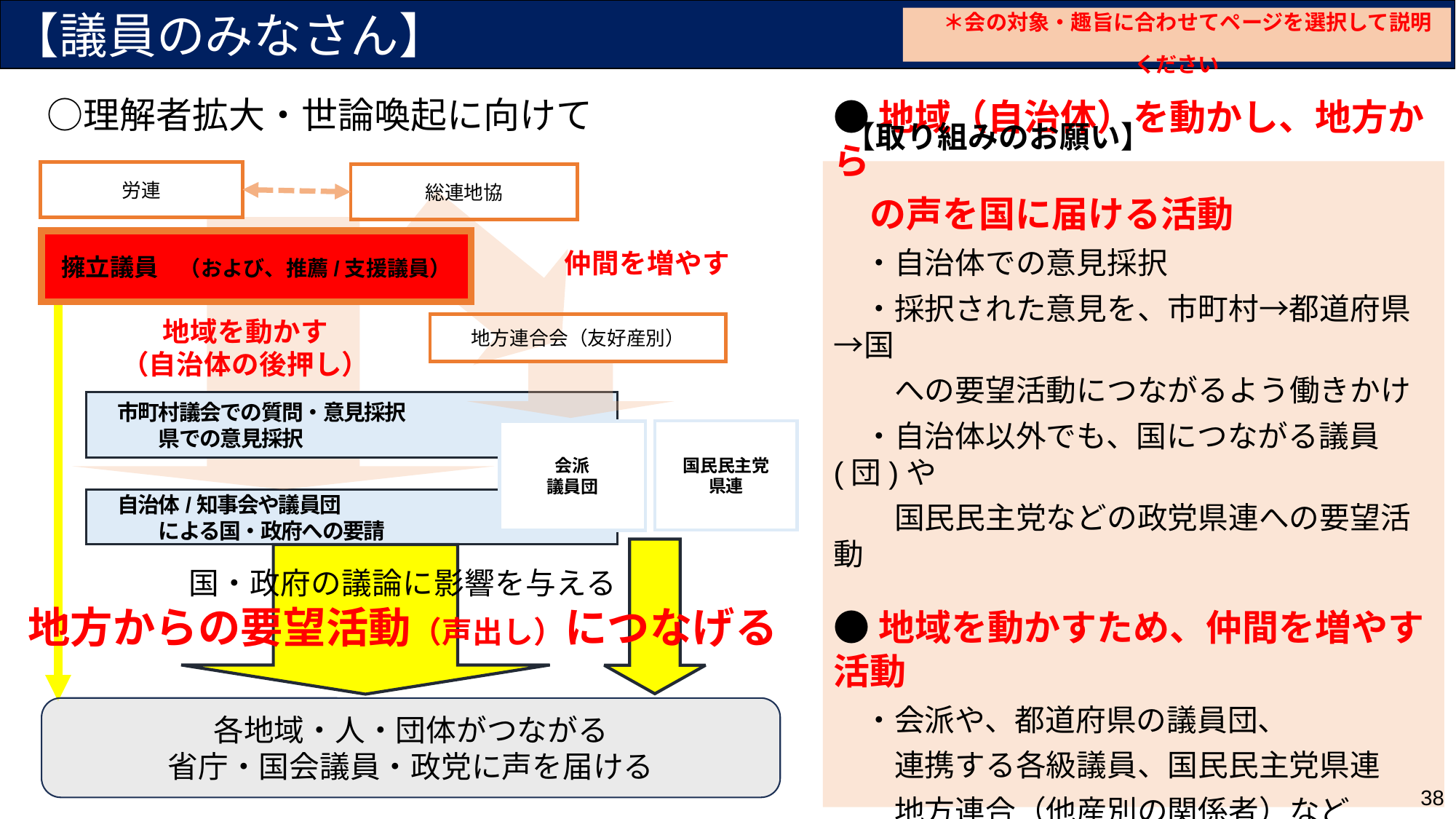

【議員のみなさん】
　＊会の対象・趣旨に合わせてページを選択して説明ください
　○理解者拡大・世論喚起に向けて
【取り組みのお願い】

●地域（自治体）を動かし、地方から
　の声を国に届ける活動
　・自治体での意見採択
　・採択された意見を、市町村→都道府県→国
　　への要望活動につながるよう働きかけ
　・自治体以外でも、国につながる議員(団)や
　　国民民主党などの政党県連への要望活動

●地域を動かすため、仲間を増やす活動
　・会派や、都道府県の議員団、
　　連携する各級議員、国民民主党県連
　　地方連合（他産別の関係者）など
　　への「政策要望の説明」
労連
総連地協

擁立議員　（および、推薦/支援議員）
仲間を増やす

地域を動かす
（自治体の後押し）
地方連合会（友好産別）
　市町村議会での質問・意見採択
　　　県での意見採択
国民民主党
県連
会派
議員団

　自治体/知事会や議員団
　　　による国・政府への要請
国・政府の議論に影響を与える
地方からの要望活動（声出し）につなげる

各地域・人・団体がつながる
省庁・国会議員・政党に声を届ける
38